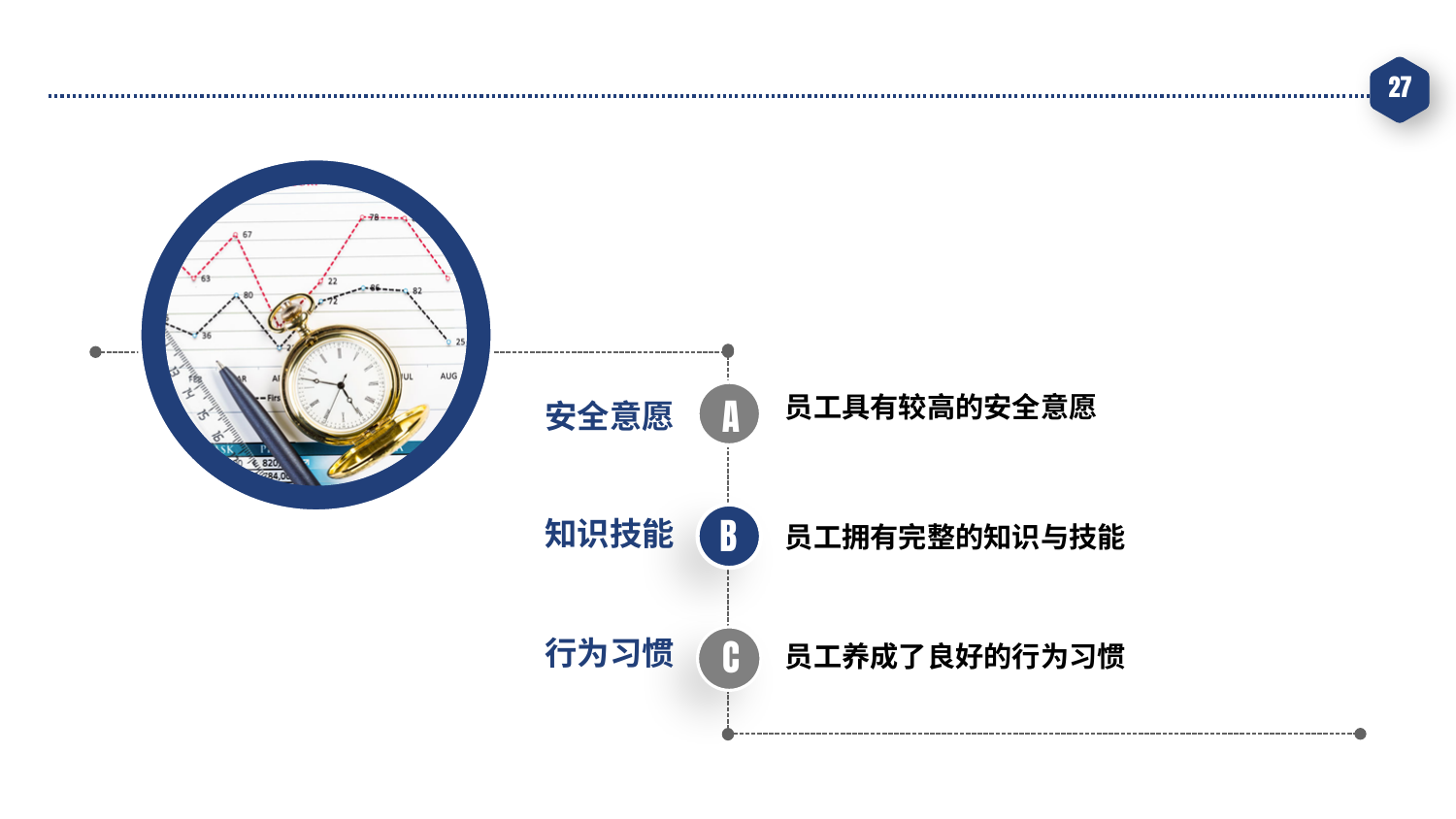

员工具有较高的安全意愿

A
安全意愿

员工拥有完整的知识与技能
知识技能
B
员工养成了良好的行为习惯
行为习惯

C